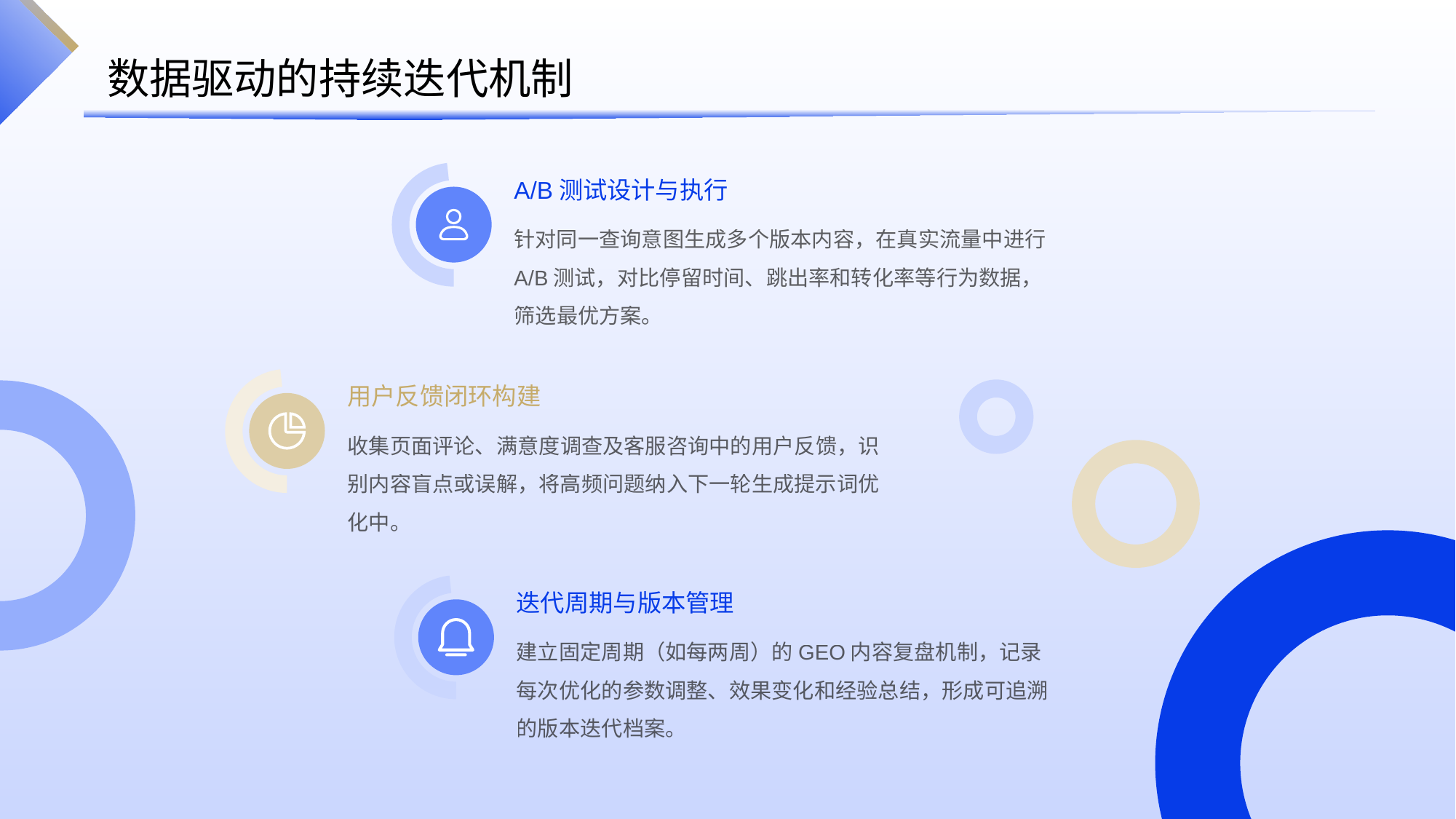

数据驱动的持续迭代机制

A/B测试设计与执行

针对同一查询意图生成多个版本内容，在真实流量中进行A/B测试，对比停留时间、跳出率和转化率等行为数据，筛选最优方案。

用户反馈闭环构建

收集页面评论、满意度调查及客服咨询中的用户反馈，识别内容盲点或误解，将高频问题纳入下一轮生成提示词优化中。

迭代周期与版本管理

建立固定周期（如每两周）的GEO内容复盘机制，记录每次优化的参数调整、效果变化和经验总结，形成可追溯的版本迭代档案。